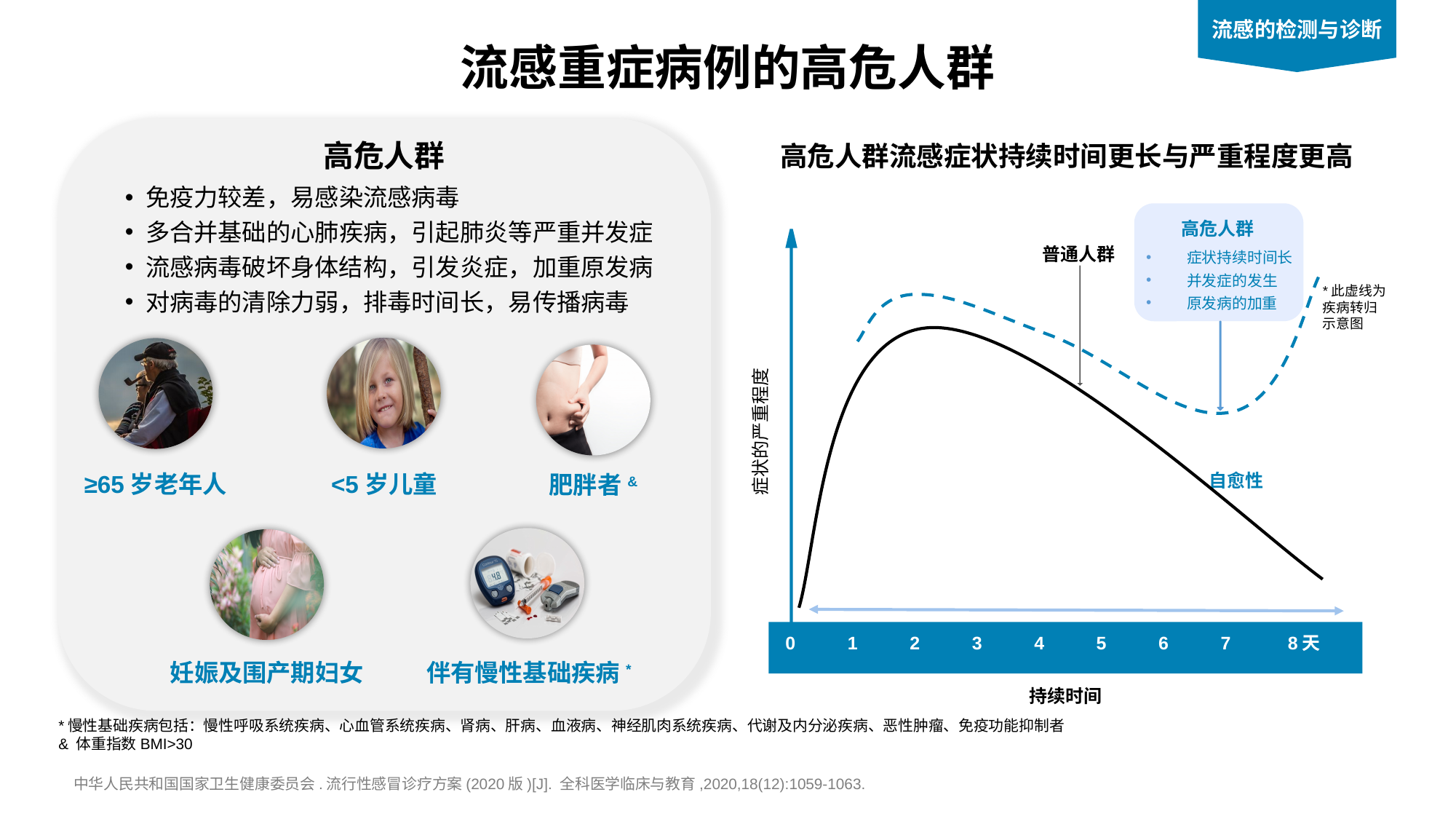

流感的检测与诊断
流感重症病例的高危人群

高危人群
高危人群流感症状持续时间更长与严重程度更高
免疫力较差，易感染流感病毒
多合并基础的心肺疾病，引起肺炎等严重并发症
流感病毒破坏身体结构，引发炎症，加重原发病
对病毒的清除力弱，排毒时间长，易传播病毒

高危人群
普通人群
症状持续时间长
并发症的发生
原发病的加重

症状的严重程度
自愈性
持续时间

0
1
2
3
4
5
6
7
8天

*此虚线为疾病转归示意图

≥65岁老年人
<5岁儿童
肥胖者&

伴有慢性基础疾病*
妊娠及围产期妇女
*慢性基础疾病包括：慢性呼吸系统疾病、心血管系统疾病、肾病、肝病、血液病、神经肌肉系统疾病、代谢及内分泌疾病、恶性肿瘤、免疫功能抑制者
& 体重指数BMI>30
中华人民共和国国家卫生健康委员会.流行性感冒诊疗方案(2020版)[J]. 全科医学临床与教育,2020,18(12):1059-1063.